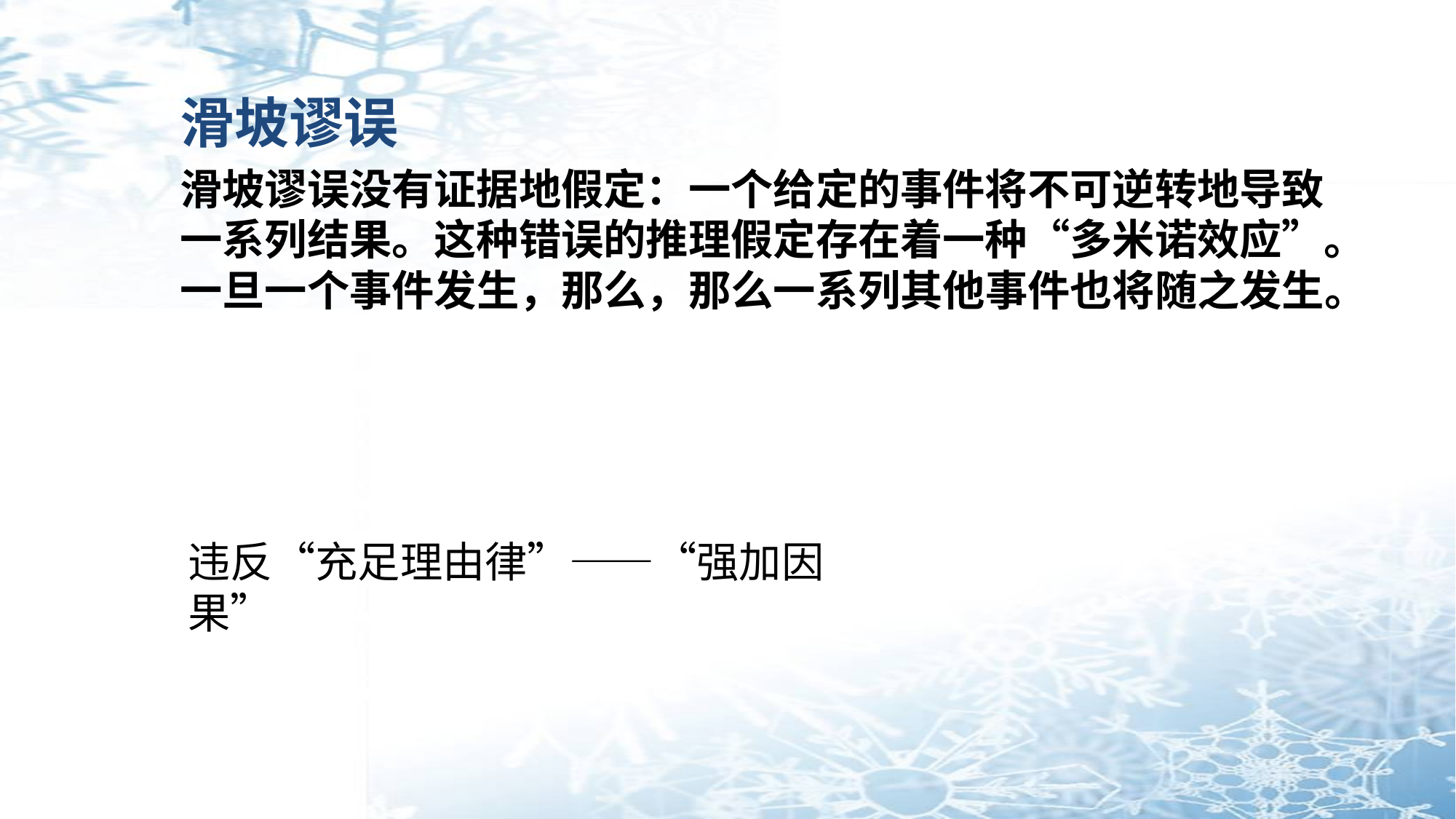

滑坡谬误
滑坡谬误没有证据地假定：一个给定的事件将不可逆转地导致一系列结果。这种错误的推理假定存在着一种“多米诺效应”。一旦一个事件发生，那么，那么一系列其他事件也将随之发生。
违反“充足理由律”——“强加因果”